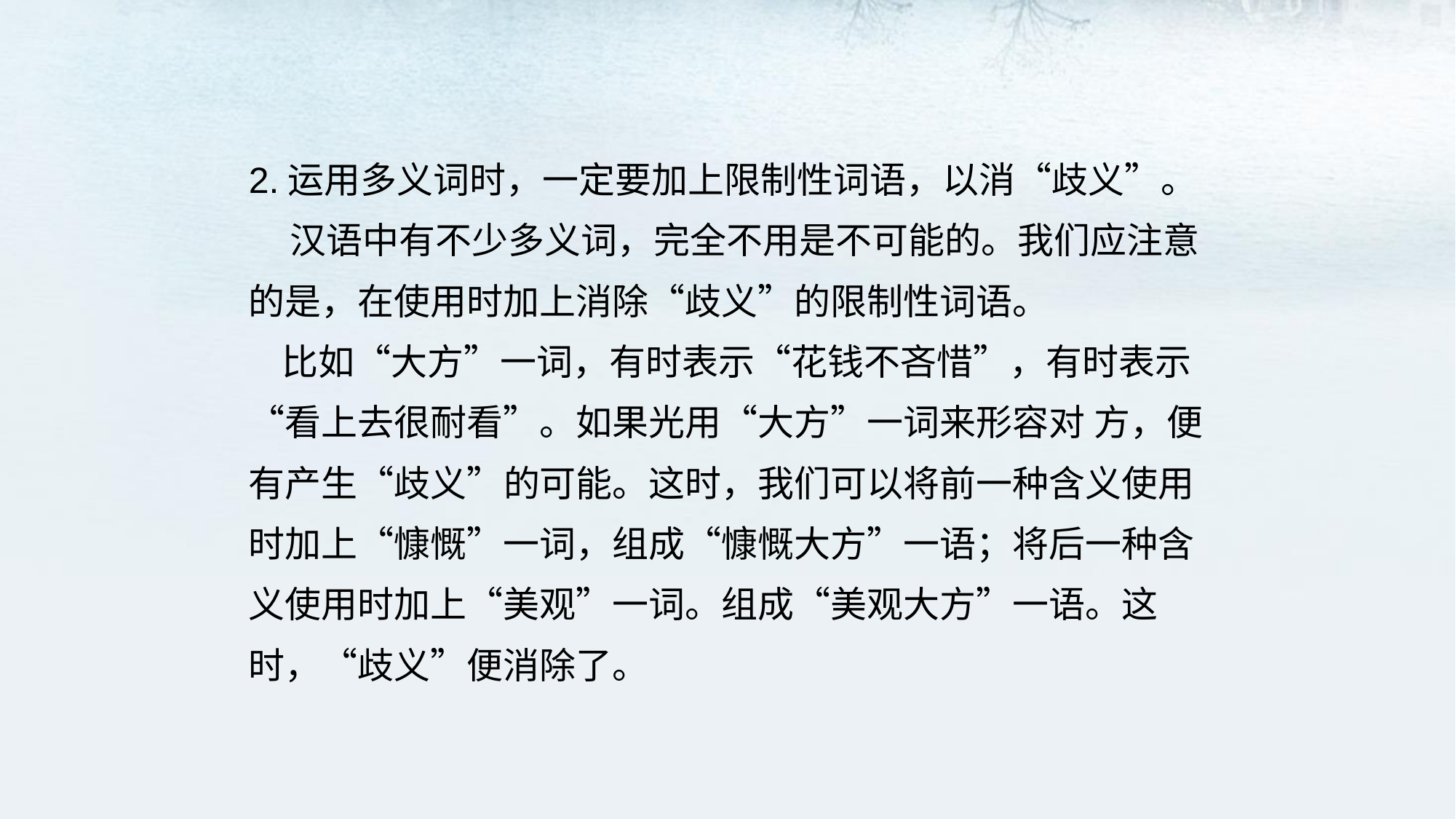

2.运用多义词时，一定要加上限制性词语，以消“歧义”。
    汉语中有不少多义词，完全不用是不可能的。我们应注意的是，在使用时加上消除“歧义”的限制性词语。
   比如“大方”一词，有时表示“花钱不吝惜”，有时表示“看上去很耐看”。如果光用“大方”一词来形容对 方，便有产生“歧义”的可能。这时，我们可以将前一种含义使用时加上“慷慨”一词，组成“慷慨大方”一语；将后一种含义使用时加上“美观”一词。组成“美观大方”一语。这时，“歧义”便消除了。